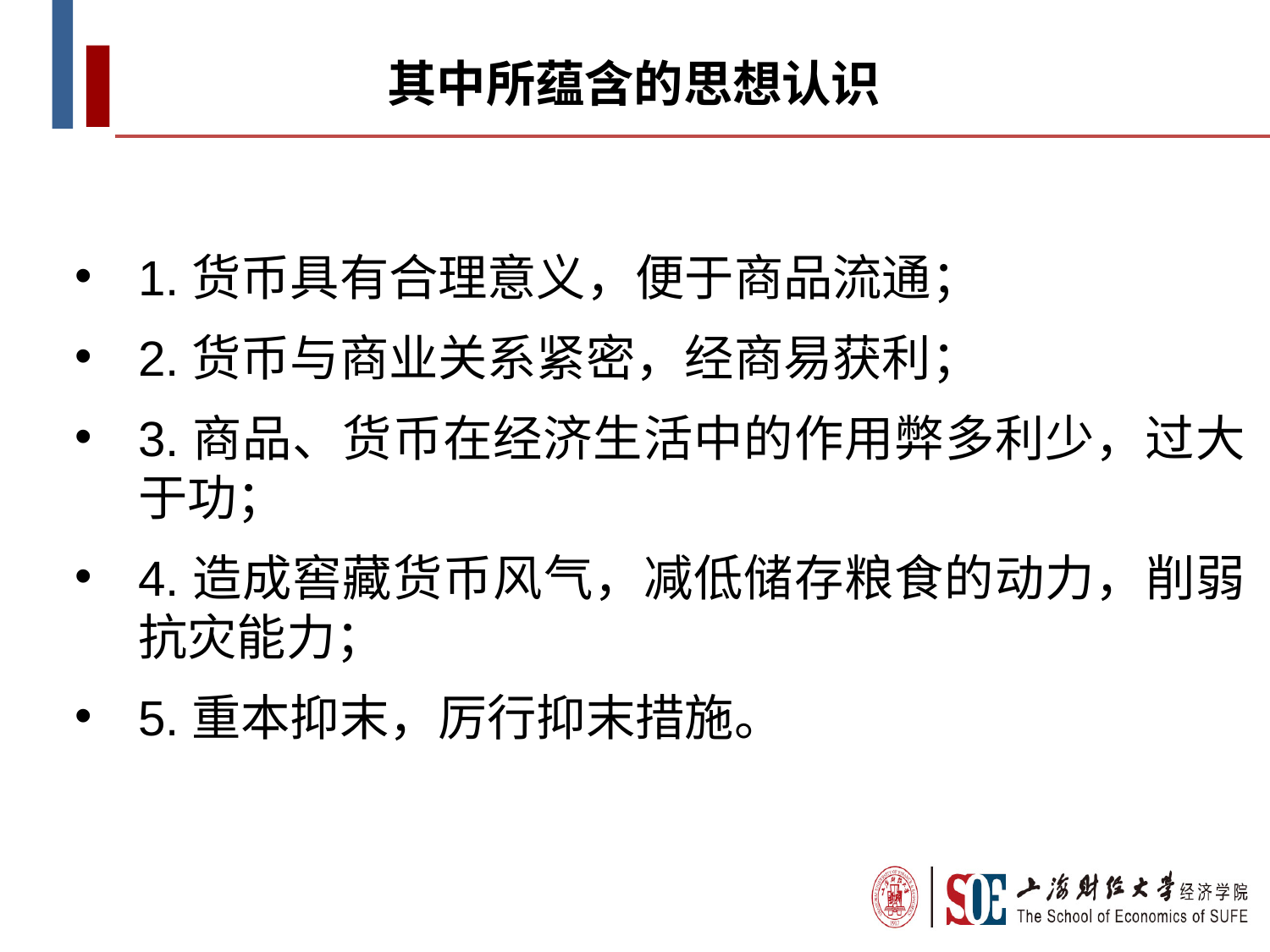

其中所蕴含的思想认识
1.货币具有合理意义，便于商品流通；
2.货币与商业关系紧密，经商易获利；
3.商品、货币在经济生活中的作用弊多利少，过大于功；
4.造成窖藏货币风气，减低储存粮食的动力，削弱抗灾能力；
5.重本抑末，厉行抑末措施。